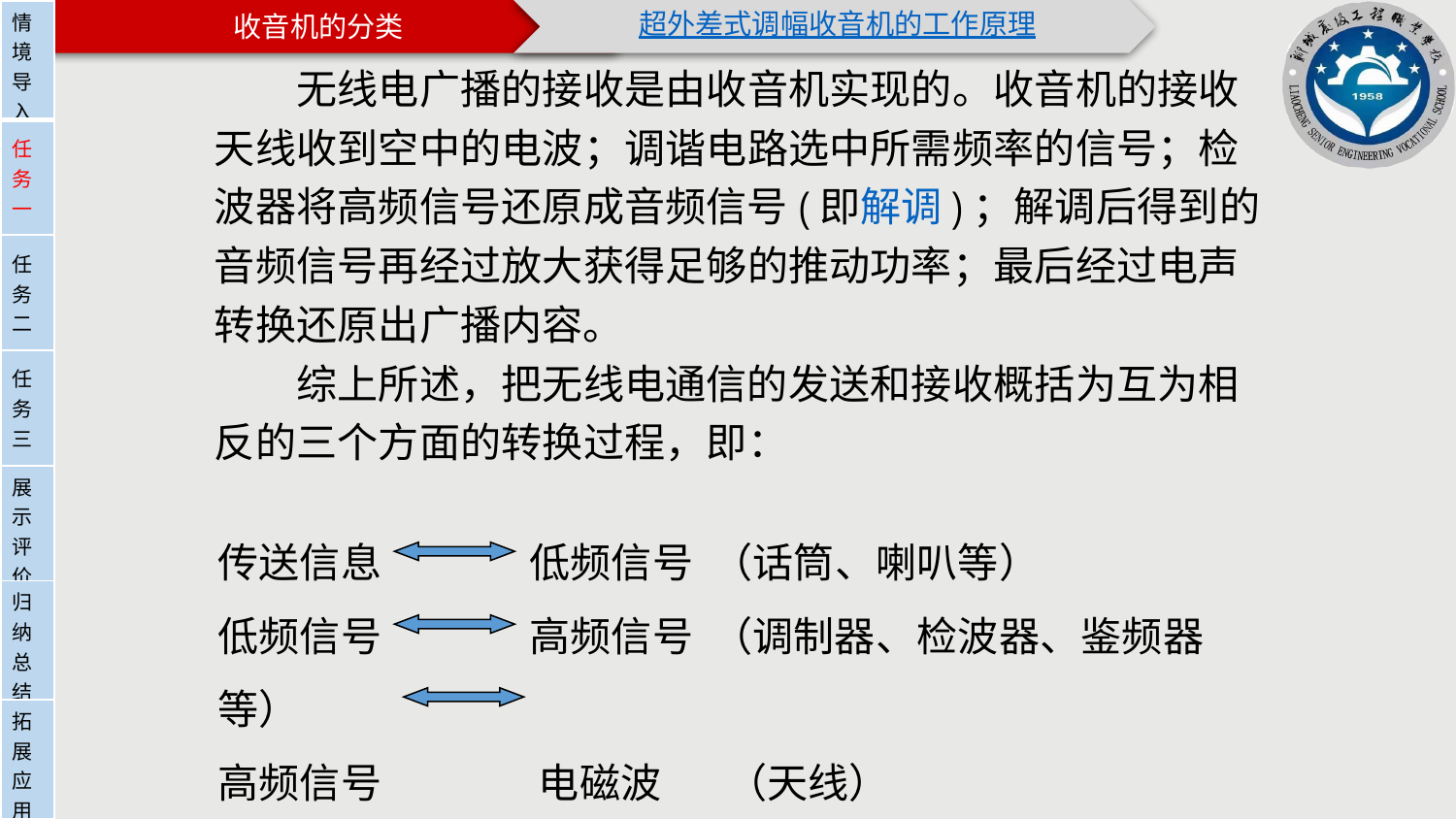

| 情境导入 |
| --- |
| 任务一 |
| 任务二 |
| 任务三 |
| 展示评价 |
| 归纳总结 |
| 拓展应用 |
收音机的分类
超外差式调幅收音机的工作原理
　　无线电广播的接收是由收音机实现的。收音机的接收天线收到空中的电波；调谐电路选中所需频率的信号；检波器将高频信号还原成音频信号(即解调)；解调后得到的音频信号再经过放大获得足够的推动功率；最后经过电声转换还原出广播内容。
　　综上所述，把无线电通信的发送和接收概括为互为相反的三个方面的转换过程，即：
传送信息                低频信号  （话筒、喇叭等）
低频信号                高频信号  （调制器、检波器、鉴频器等）
高频信号                 电磁波       （天线）